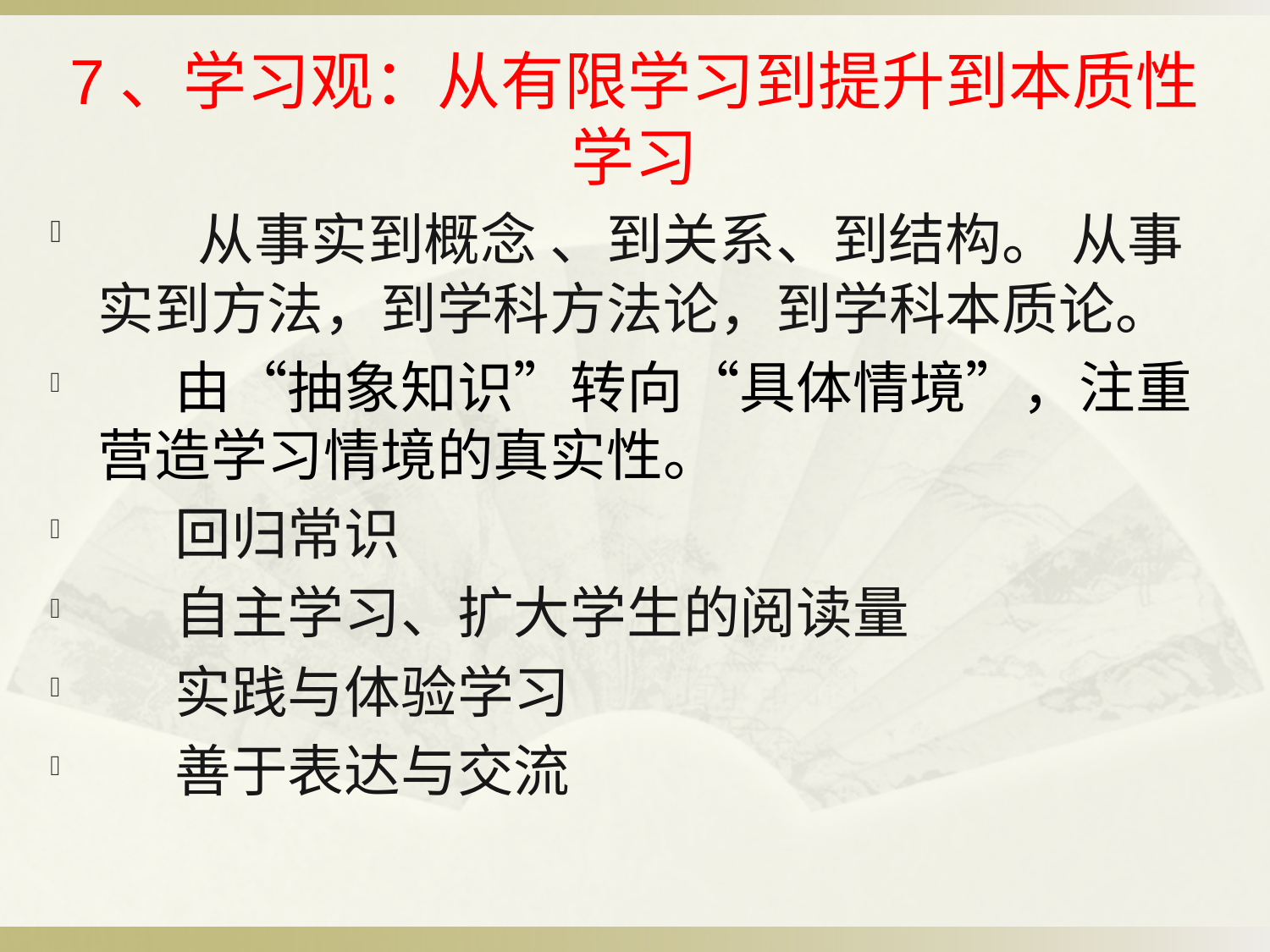

# 7、学习观：从有限学习到提升到本质性学习
      从事实到概念 、到关系、到结构。 从事实到方法，到学科方法论，到学科本质论。
     由“抽象知识”转向“具体情境”，注重营造学习情境的真实性。
     回归常识
     自主学习、扩大学生的阅读量
     实践与体验学习
     善于表达与交流